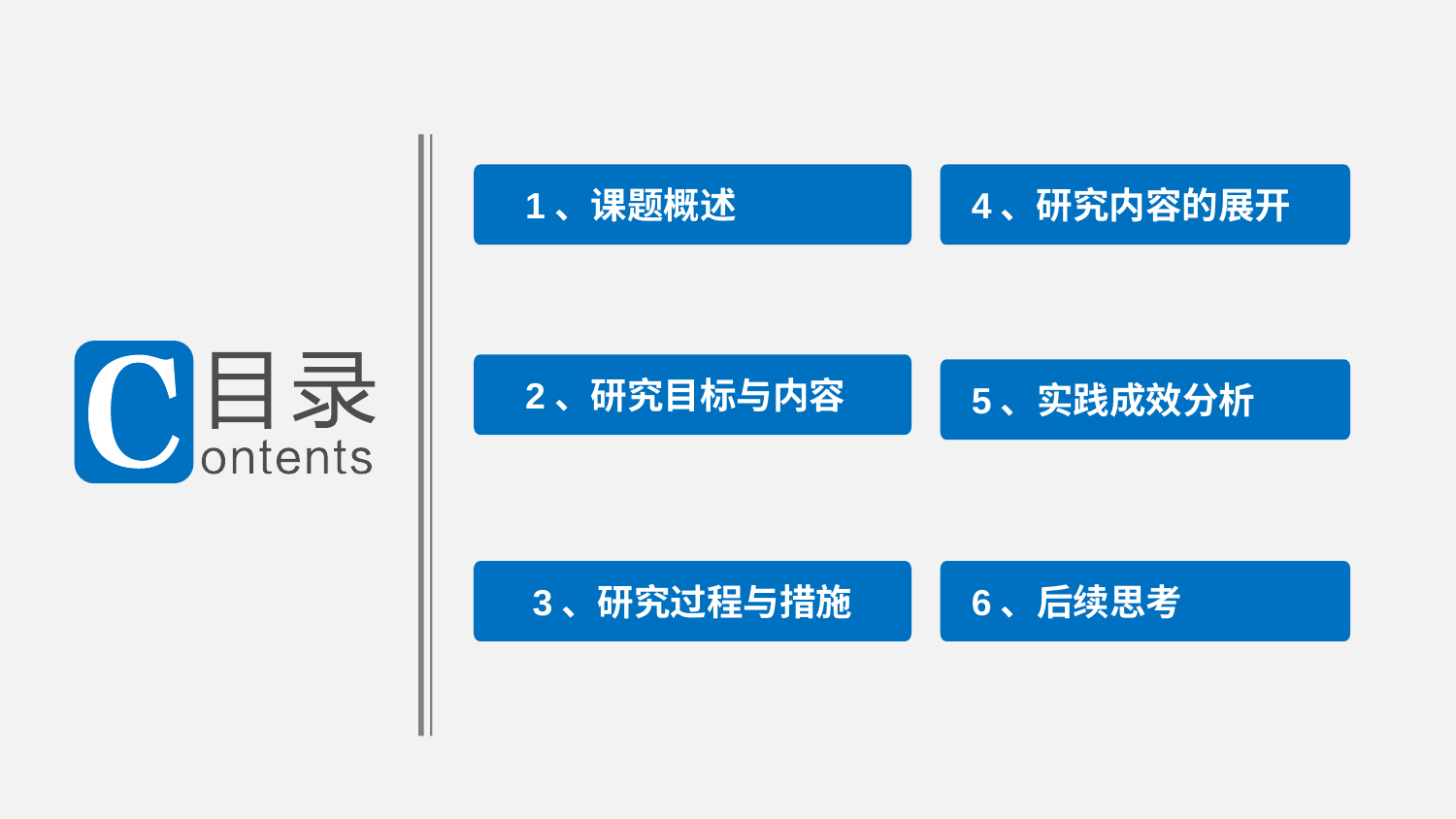

1、课题概述
  4、研究内容的展开

    2、研究目标与内容
  5、实践成效分析

3、研究过程与措施
  6、后续思考